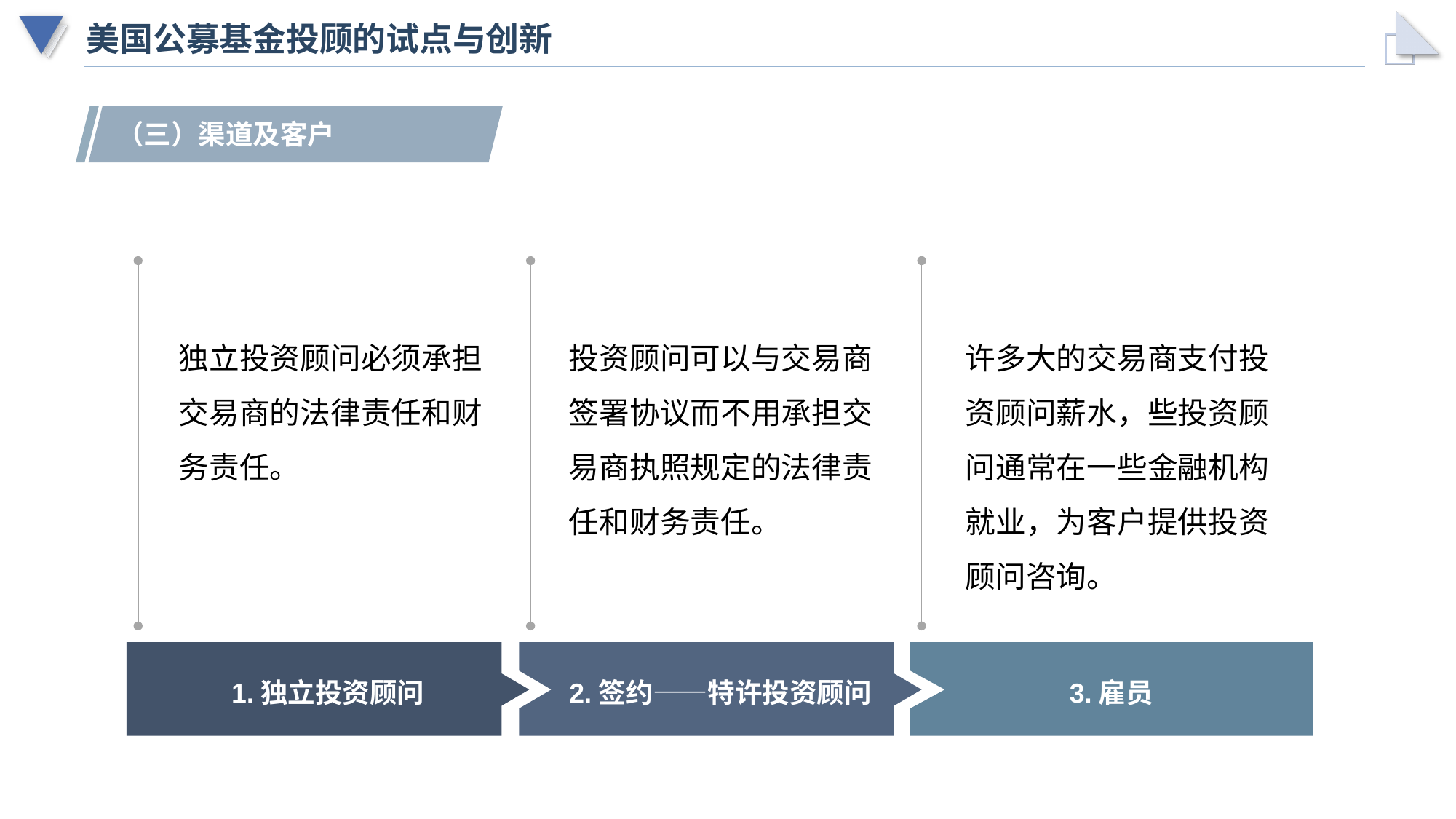

# 美国公募基金投顾的试点与创新

（三）渠道及客户
独立投资顾问必须承担交易商的法律责任和财务责任。
投资顾问可以与交易商签署协议而不用承担交易商执照规定的法律责任和财务责任。
许多大的交易商支付投资顾问薪水，些投资顾问通常在一些金融机构就业，为客户提供投资顾问咨询。
1.独立投资顾问
2.签约——特许投资顾问
3.雇员